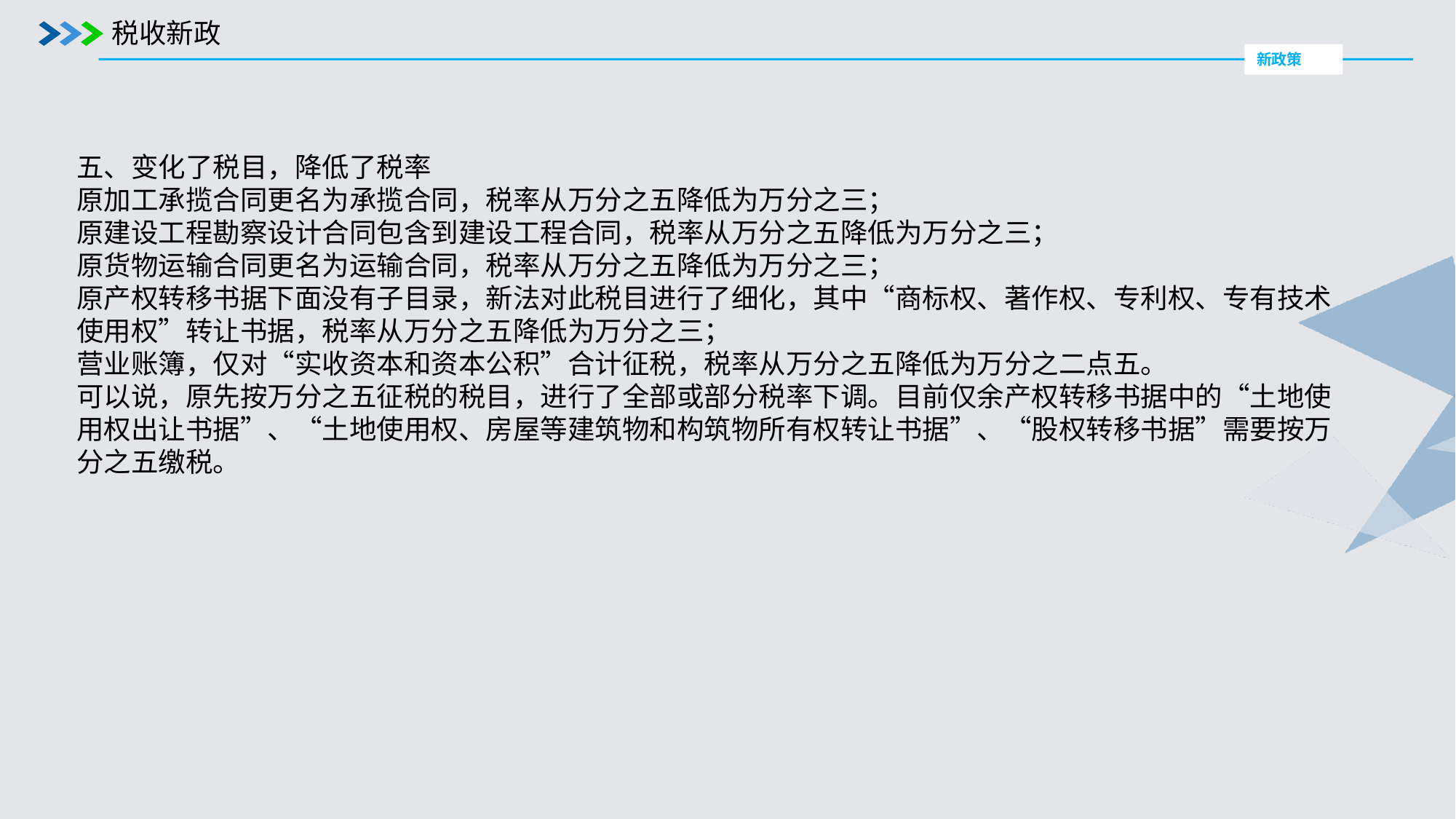

税收新政

新政策

五、变化了税目，降低了税率
原加工承揽合同更名为承揽合同，税率从万分之五降低为万分之三；
原建设工程勘察设计合同包含到建设工程合同，税率从万分之五降低为万分之三；
原货物运输合同更名为运输合同，税率从万分之五降低为万分之三；
原产权转移书据下面没有子目录，新法对此税目进行了细化，其中“商标权、著作权、专利权、专有技术使用权”转让书据，税率从万分之五降低为万分之三；
营业账簿，仅对“实收资本和资本公积”合计征税，税率从万分之五降低为万分之二点五。
可以说，原先按万分之五征税的税目，进行了全部或部分税率下调。目前仅余产权转移书据中的“土地使用权出让书据”、“土地使用权、房屋等建筑物和构筑物所有权转让书据”、“股权转移书据”需要按万分之五缴税。